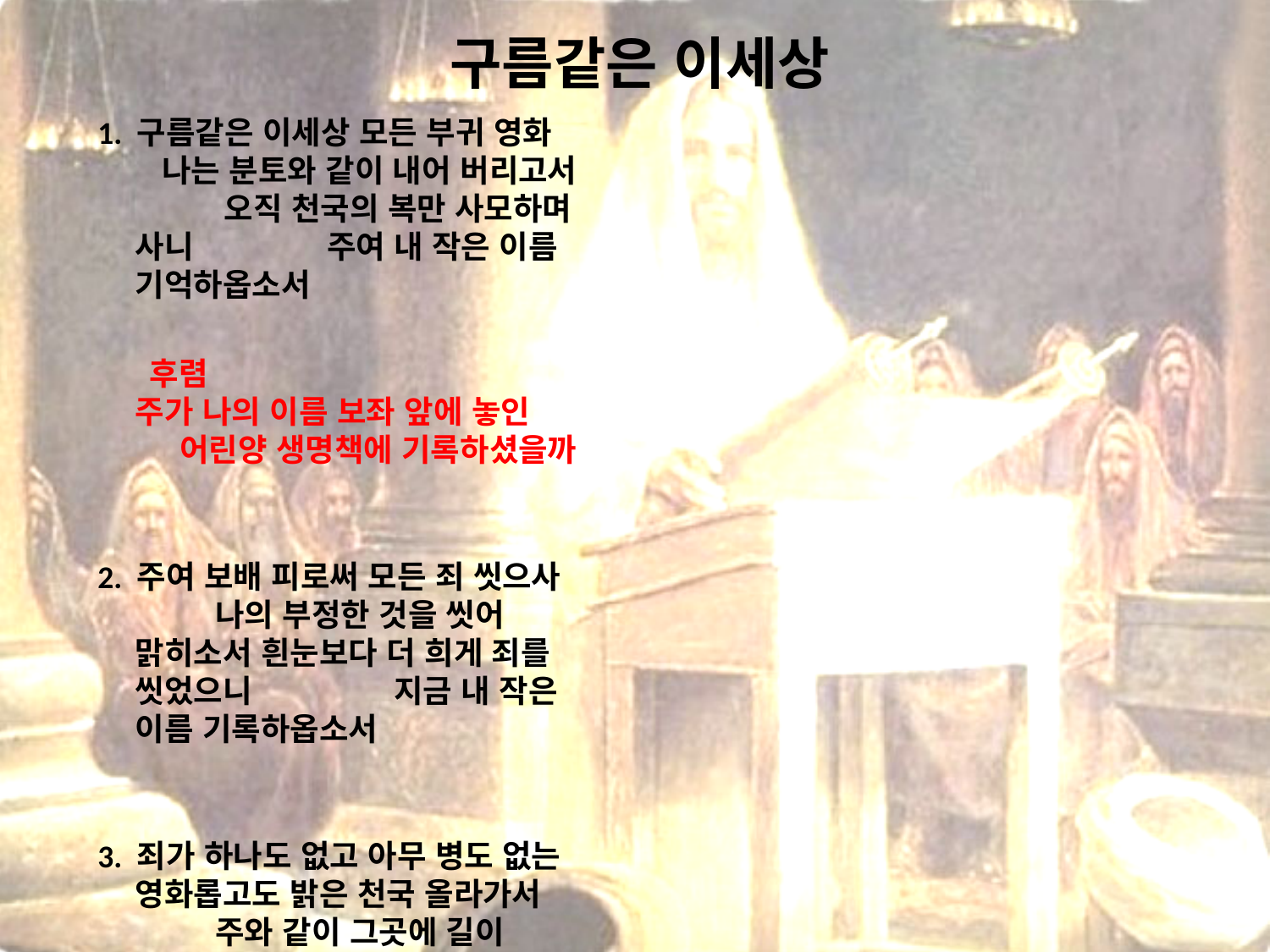

# 구름같은 이세상
1. 구름같은 이세상 모든 부귀 영화          나는 분토와 같이 내어 버리고서              오직 천국의 복만 사모하며 사니               주여 내 작은 이름 기억하옵소서

     후렴
주가 나의 이름 보좌 앞에 놓인               어린양 생명책에 기록하셨을까

2. 주여 보배 피로써 모든 죄 씻으사               나의 부정한 것을 씻어 맑히소서 흰눈보다 더 희게 죄를 씻었으니                지금 내 작은 이름 기록하옵소서

3. 죄가 하나도 없고 아무 병도 없는 영화롭고도 밝은 천국 올라가서                 주와 같이 그곳에 길이 살리로다                 이런 소망의 삶은 참된 행복이라